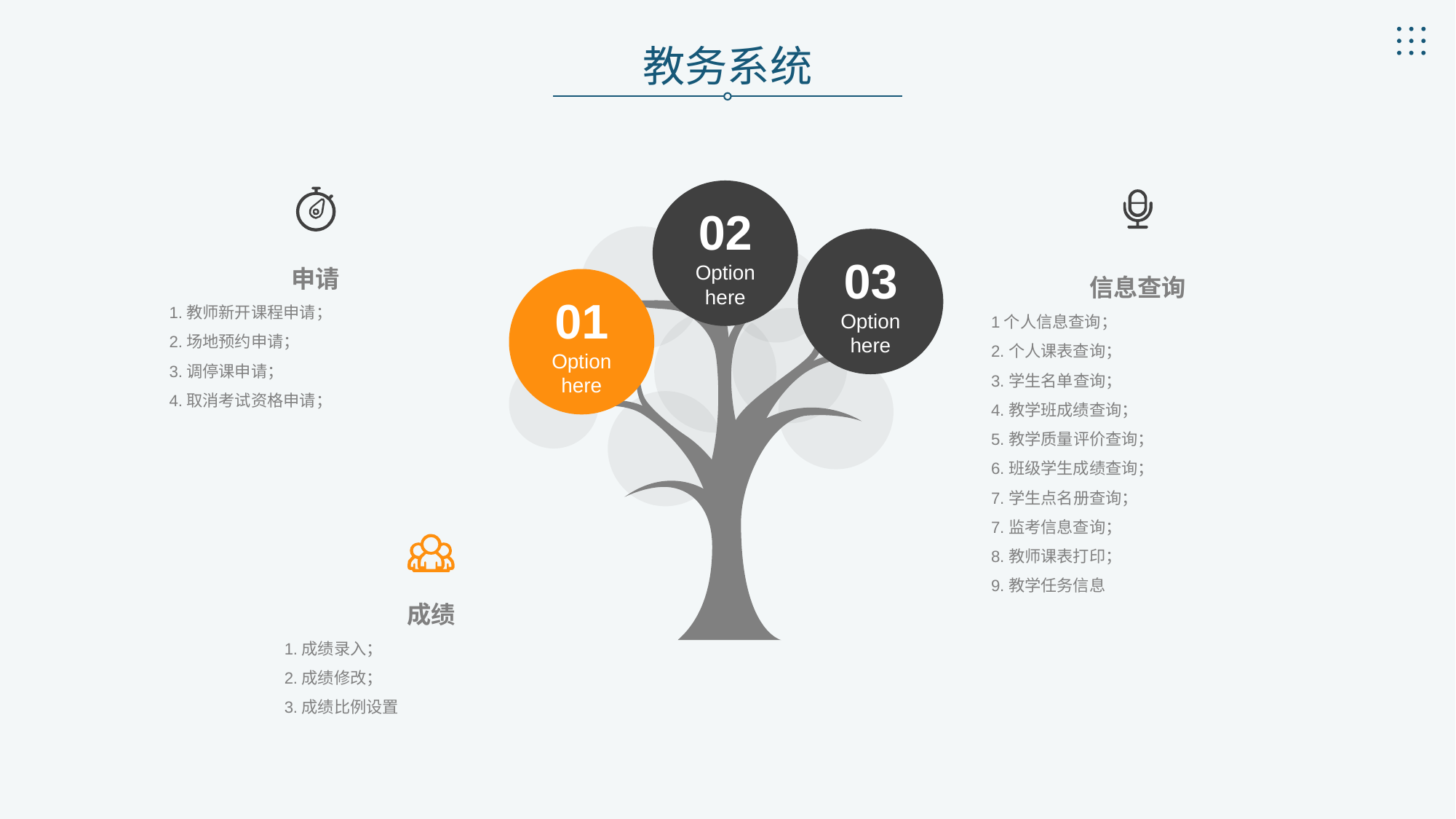

教务系统

02
Option here

03
Option here

申请
1.教师新开课程申请；
2.场地预约申请；
3.调停课申请；
4.取消考试资格申请；
信息查询
1个人信息查询；
2.个人课表查询；
3.学生名单查询；
4.教学班成绩查询；
5.教学质量评价查询；
6.班级学生成绩查询；
7.学生点名册查询；
7.监考信息查询；
8.教师课表打印；
9.教学任务信息
01
Option here

成绩
1.成绩录入；
2.成绩修改；
3.成绩比例设置